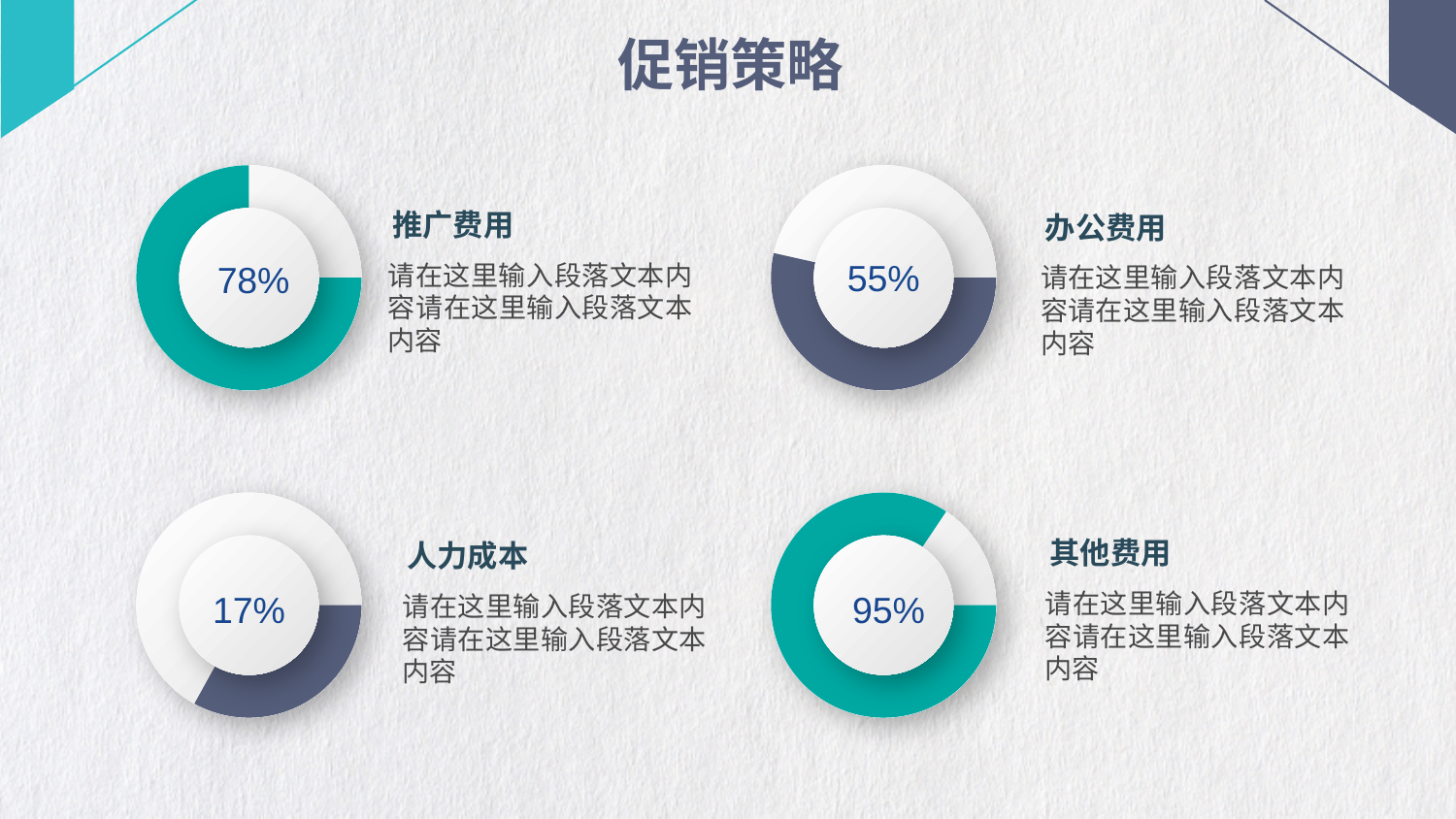

促销策略

推广费用
办公费用

55%
78%
请在这里输入段落文本内容请在这里输入段落文本内容
请在这里输入段落文本内容请在这里输入段落文本内容

其他费用
人力成本

请在这里输入段落文本内容请在这里输入段落文本内容
95%
17%
请在这里输入段落文本内容请在这里输入段落文本内容